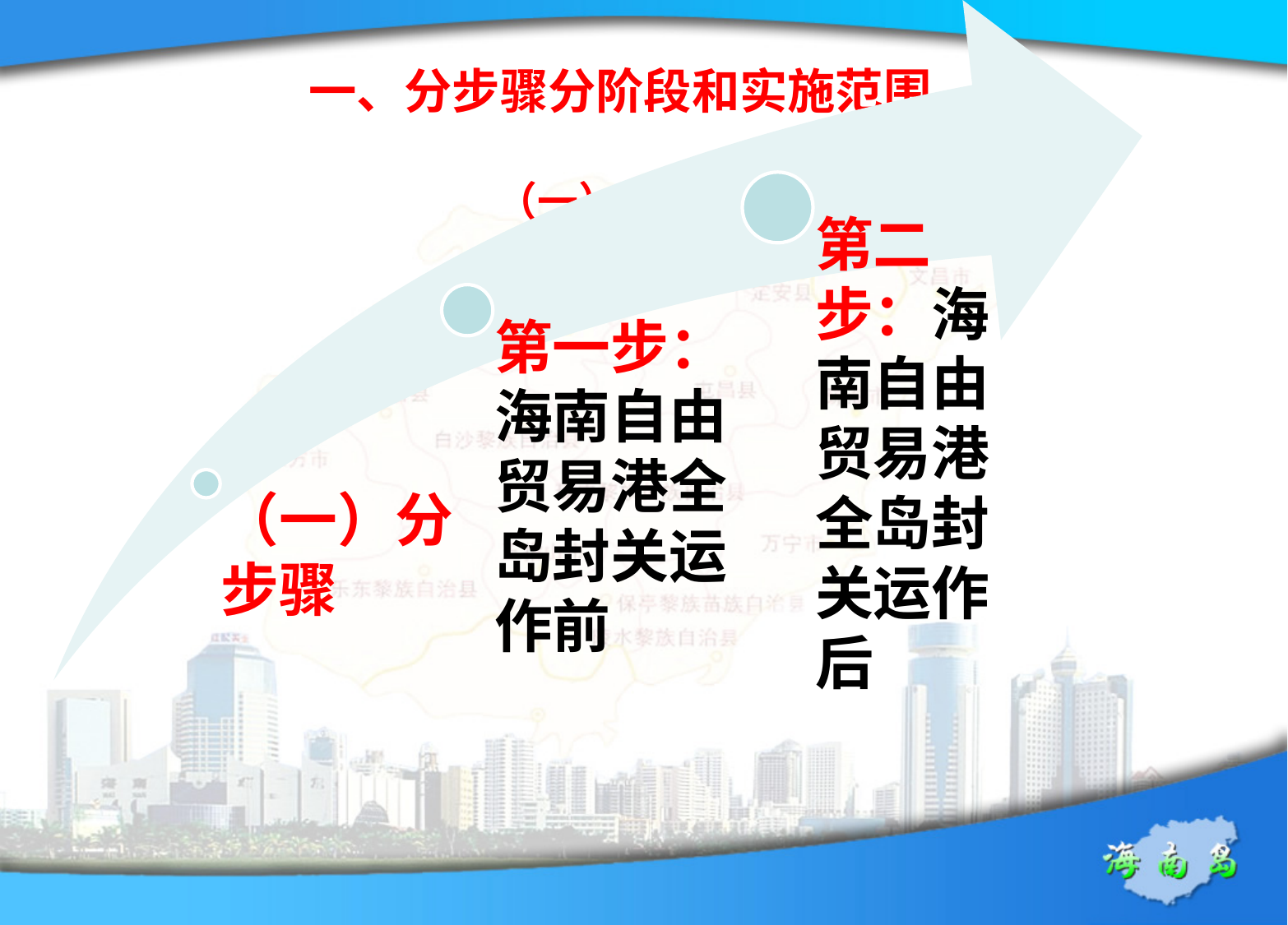

# 一、分步骤分阶段和实施范围 （一）分步骤
（一）分步骤
第一步：海南自由贸易港全岛封关运作前
第二步：海南自由贸易港全岛封关运作后